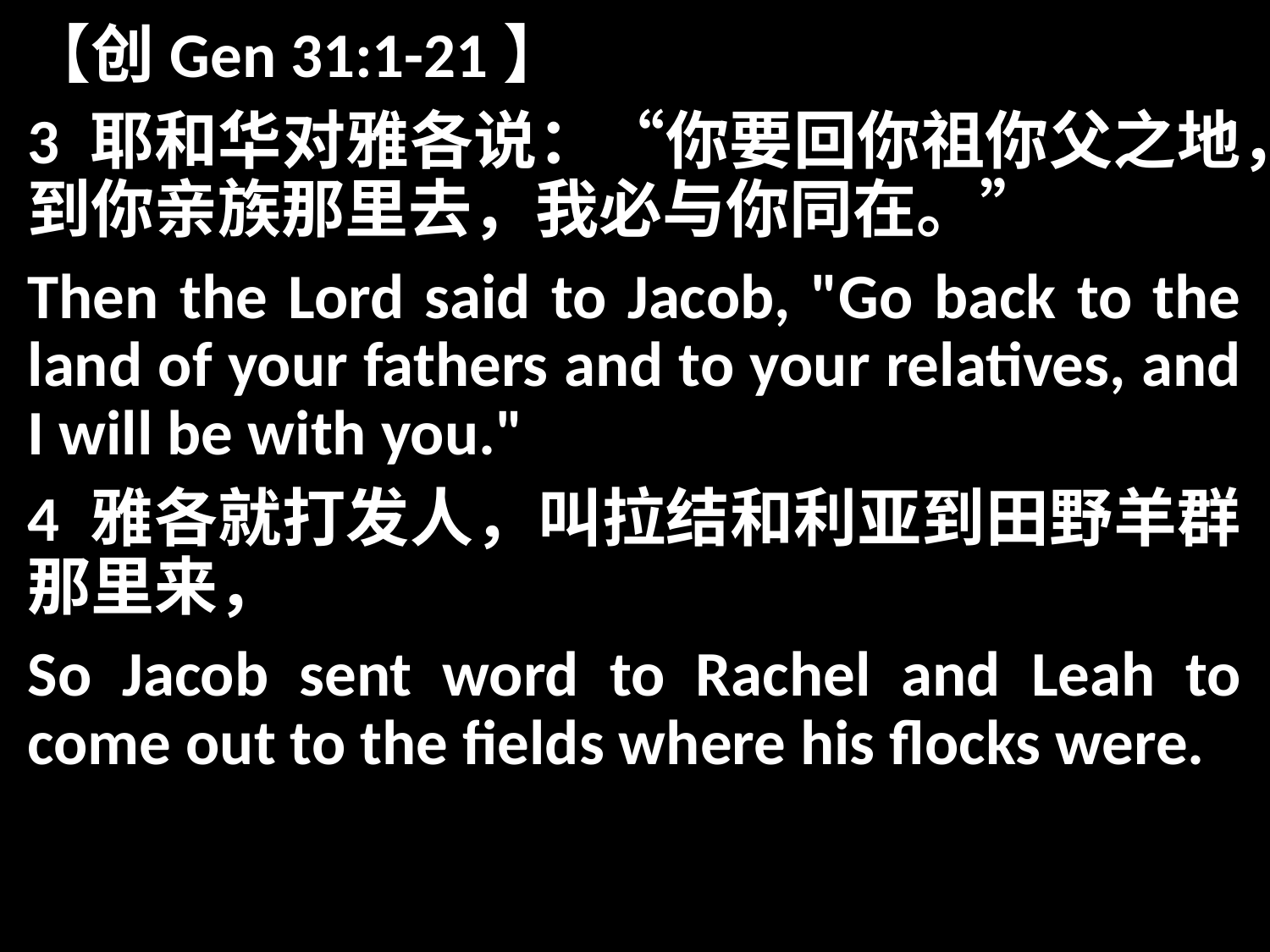

【创Gen 31:1-21】
3 耶和华对雅各说：“你要回你祖你父之地，到你亲族那里去，我必与你同在。”
Then the Lord said to Jacob, "Go back to the land of your fathers and to your relatives, and I will be with you."
4 雅各就打发人，叫拉结和利亚到田野羊群那里来，
So Jacob sent word to Rachel and Leah to come out to the fields where his flocks were.